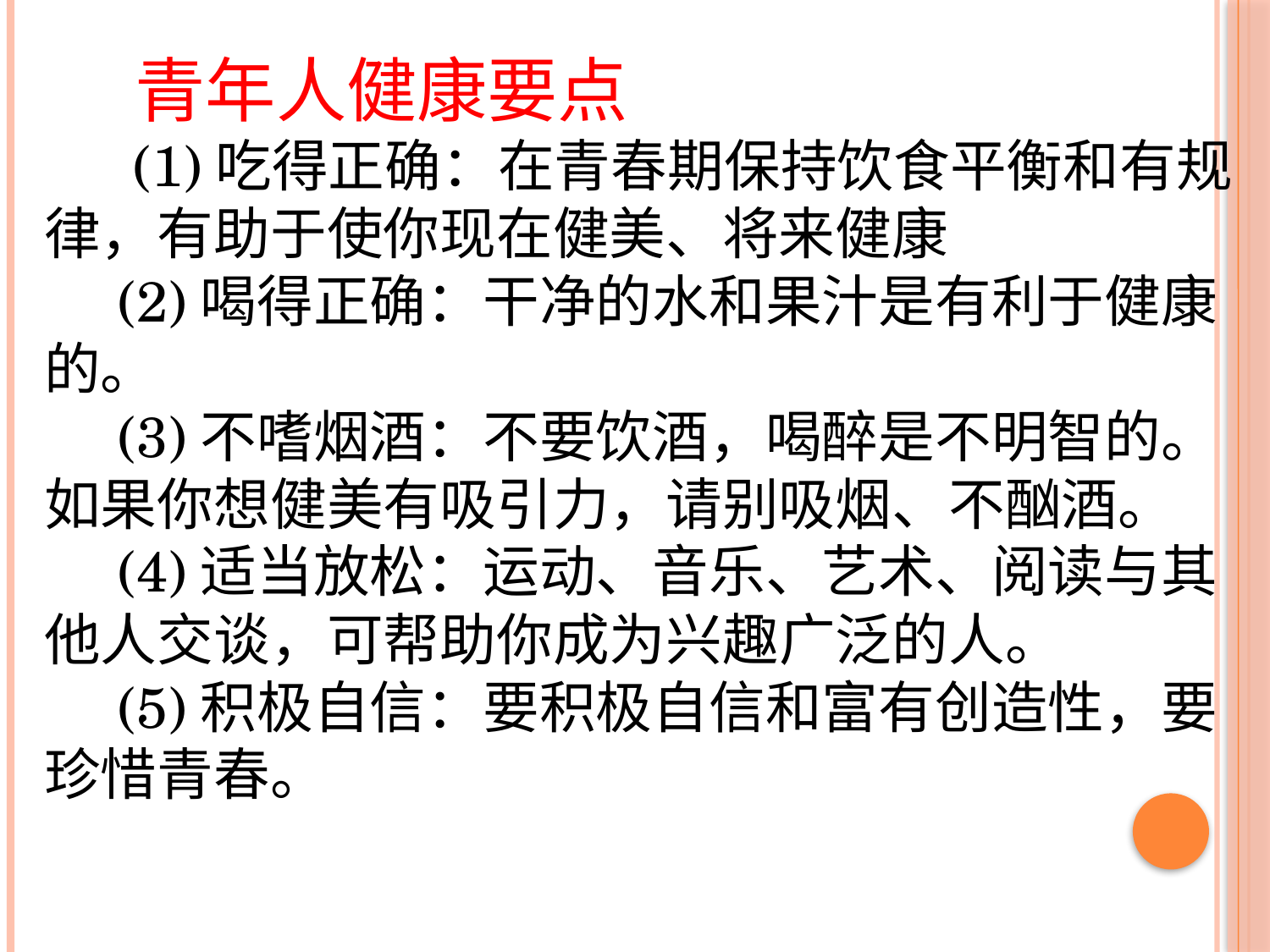

青年人健康要点
　 (1)吃得正确：在青春期保持饮食平衡和有规律，有助于使你现在健美、将来健康
  (2)喝得正确：干净的水和果汁是有利于健康的。
  (3)不嗜烟酒：不要饮酒，喝醉是不明智的。如果你想健美有吸引力，请别吸烟、不酗酒。
  (4)适当放松：运动、音乐、艺术、阅读与其他人交谈，可帮助你成为兴趣广泛的人。
  (5)积极自信：要积极自信和富有创造性，要珍惜青春。